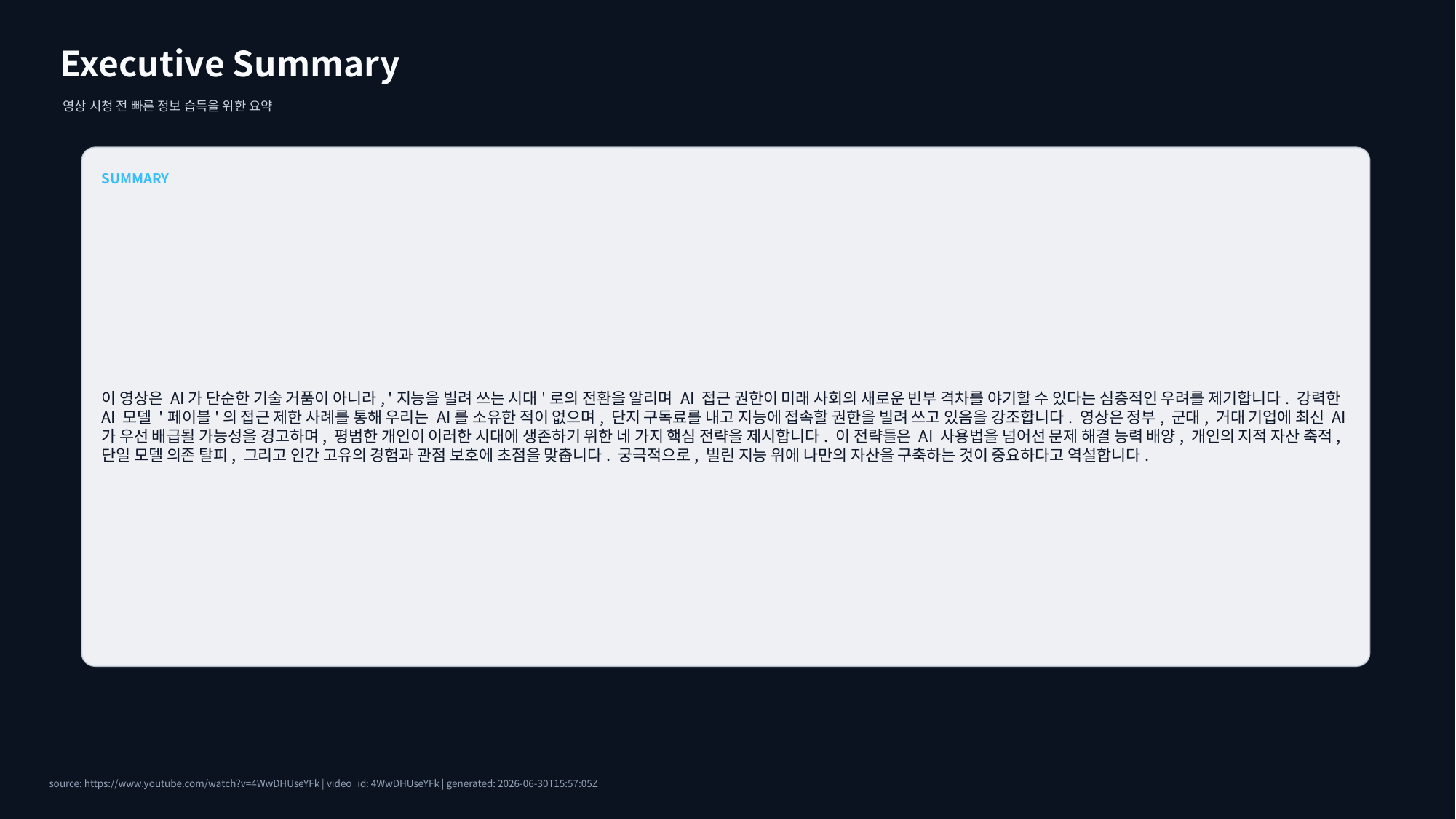

Executive Summary
영상 시청 전 빠른 정보 습득을 위한 요약

SUMMARY
이 영상은 AI가 단순한 기술 거품이 아니라, '지능을 빌려 쓰는 시대'로의 전환을 알리며 AI 접근 권한이 미래 사회의 새로운 빈부 격차를 야기할 수 있다는 심층적인 우려를 제기합니다. 강력한 AI 모델 '페이블'의 접근 제한 사례를 통해 우리는 AI를 소유한 적이 없으며, 단지 구독료를 내고 지능에 접속할 권한을 빌려 쓰고 있음을 강조합니다. 영상은 정부, 군대, 거대 기업에 최신 AI가 우선 배급될 가능성을 경고하며, 평범한 개인이 이러한 시대에 생존하기 위한 네 가지 핵심 전략을 제시합니다. 이 전략들은 AI 사용법을 넘어선 문제 해결 능력 배양, 개인의 지적 자산 축적, 단일 모델 의존 탈피, 그리고 인간 고유의 경험과 관점 보호에 초점을 맞춥니다. 궁극적으로, 빌린 지능 위에 나만의 자산을 구축하는 것이 중요하다고 역설합니다.
source: https://www.youtube.com/watch?v=4WwDHUseYFk | video_id: 4WwDHUseYFk | generated: 2026-06-30T15:57:05Z